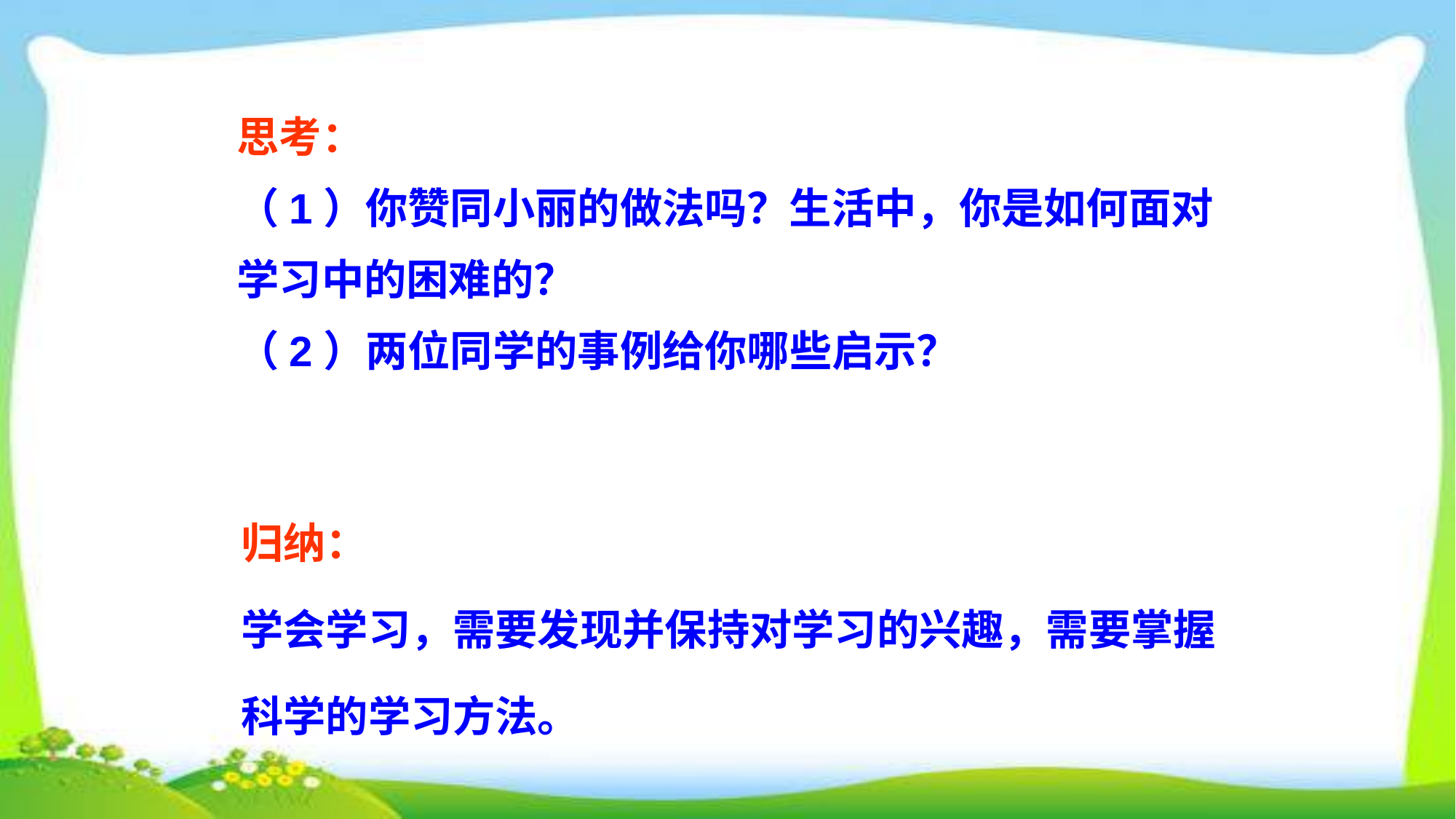

思考：
（1）你赞同小丽的做法吗？生活中，你是如何面对学习中的困难的？
（2）两位同学的事例给你哪些启示？
归纳：
学会学习，需要发现并保持对学习的兴趣，需要掌握科学的学习方法。